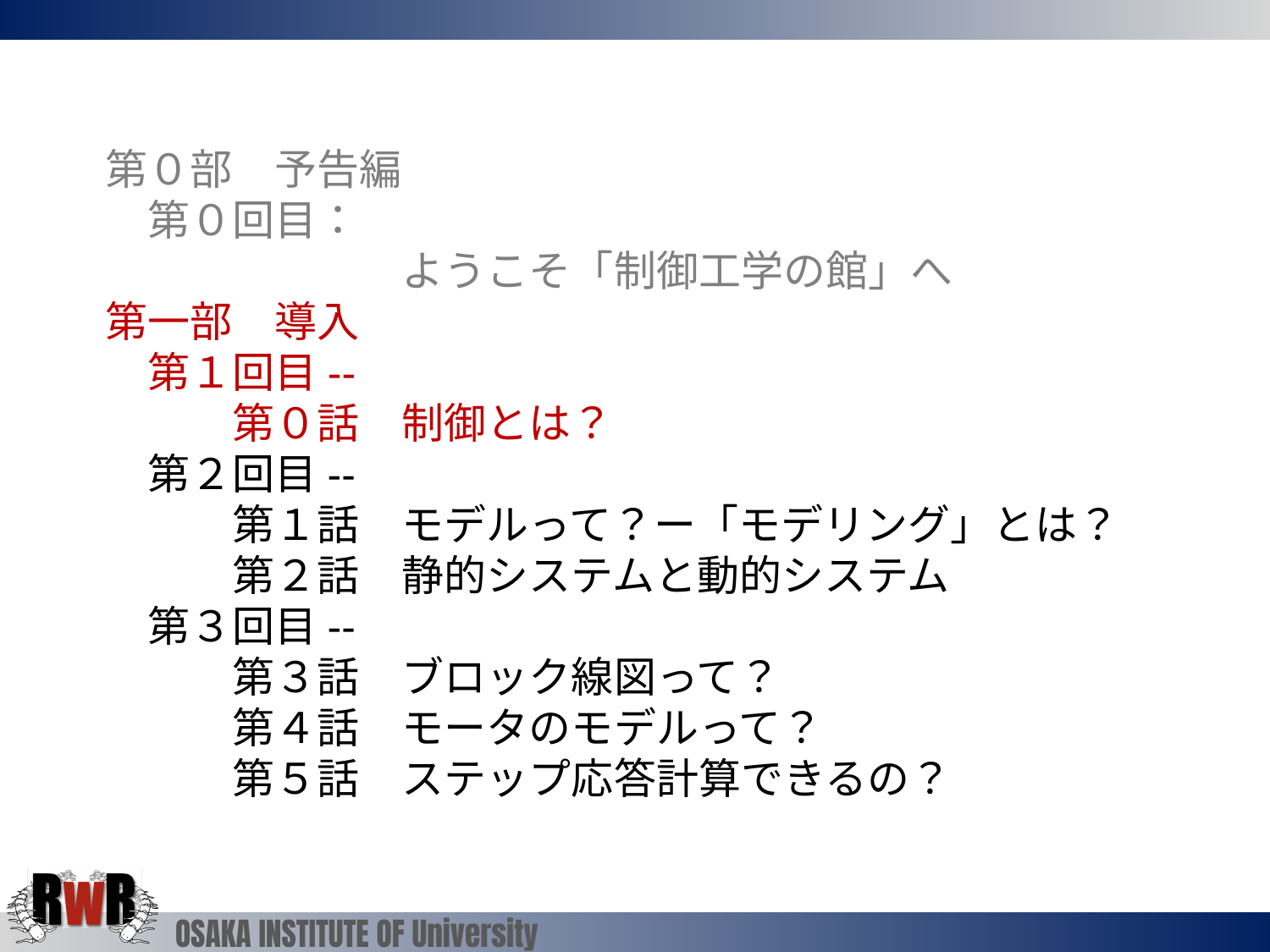

第０部　予告編
　第０回目：
　　　　　　　ようこそ「制御工学の館」へ
第一部　導入
　第１回目--
　　　第０話　制御とは？
　第２回目--
　　　第１話　モデルって？ー「モデリング」とは？
　　　第２話　静的システムと動的システム
　第３回目--
　　　第３話　ブロック線図って？
　　　第４話　モータのモデルって？
　　　第５話　ステップ応答計算できるの？